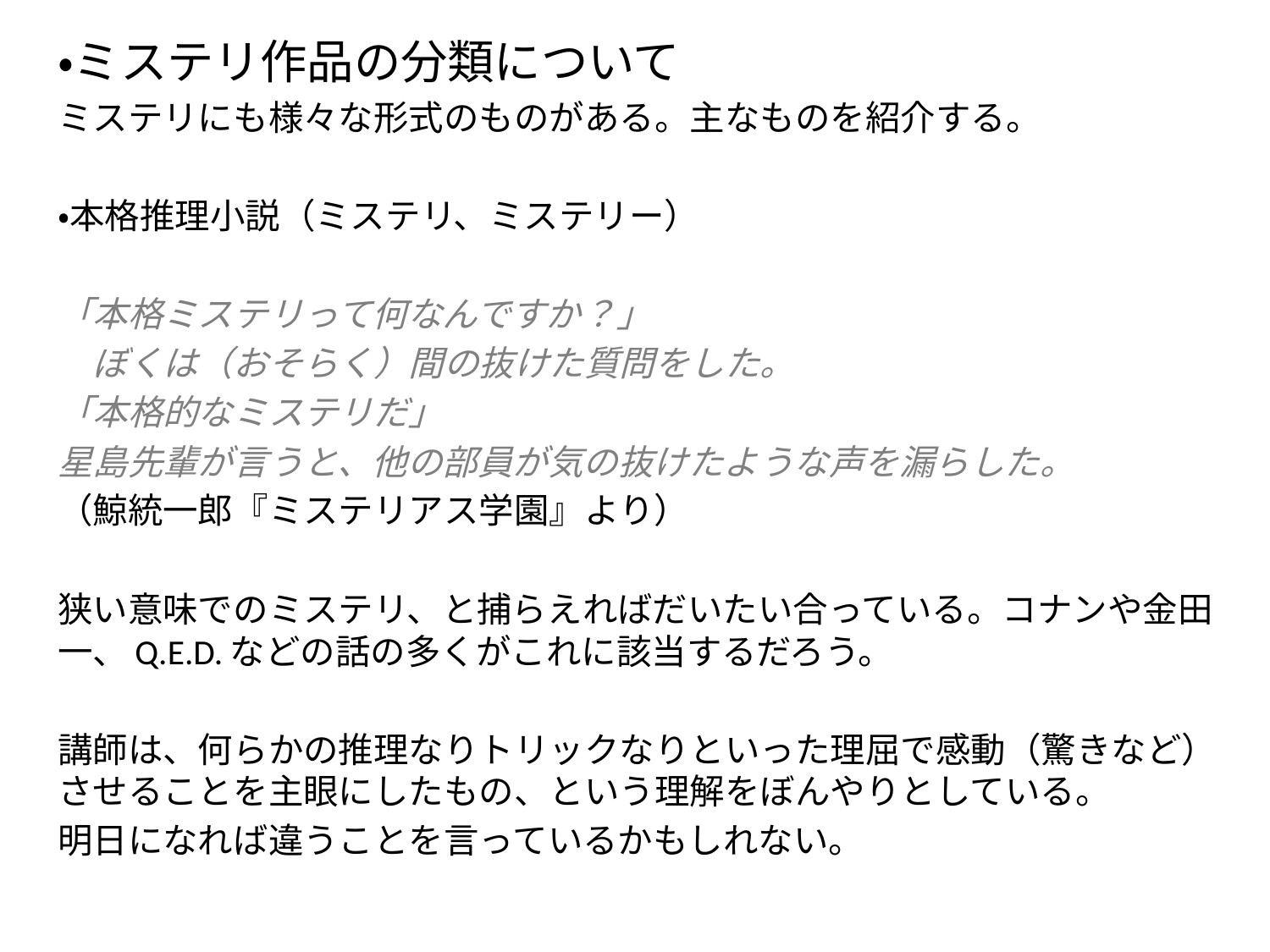

・ミステリ作品の分類について
ミステリにも様々な形式のものがある。主なものを紹介する。

・本格推理小説（ミステリ、ミステリー）

「本格ミステリって何なんですか？」
　ぼくは（おそらく）間の抜けた質問をした。
「本格的なミステリだ」
星島先輩が言うと、他の部員が気の抜けたような声を漏らした。
（鯨統一郎『ミステリアス学園』より）

狭い意味でのミステリ、と捕らえればだいたい合っている。コナンや金田一、Q.E.D.などの話の多くがこれに該当するだろう。

講師は、何らかの推理なりトリックなりといった理屈で感動（驚きなど）させることを主眼にしたもの、という理解をぼんやりとしている。
明日になれば違うことを言っているかもしれない。